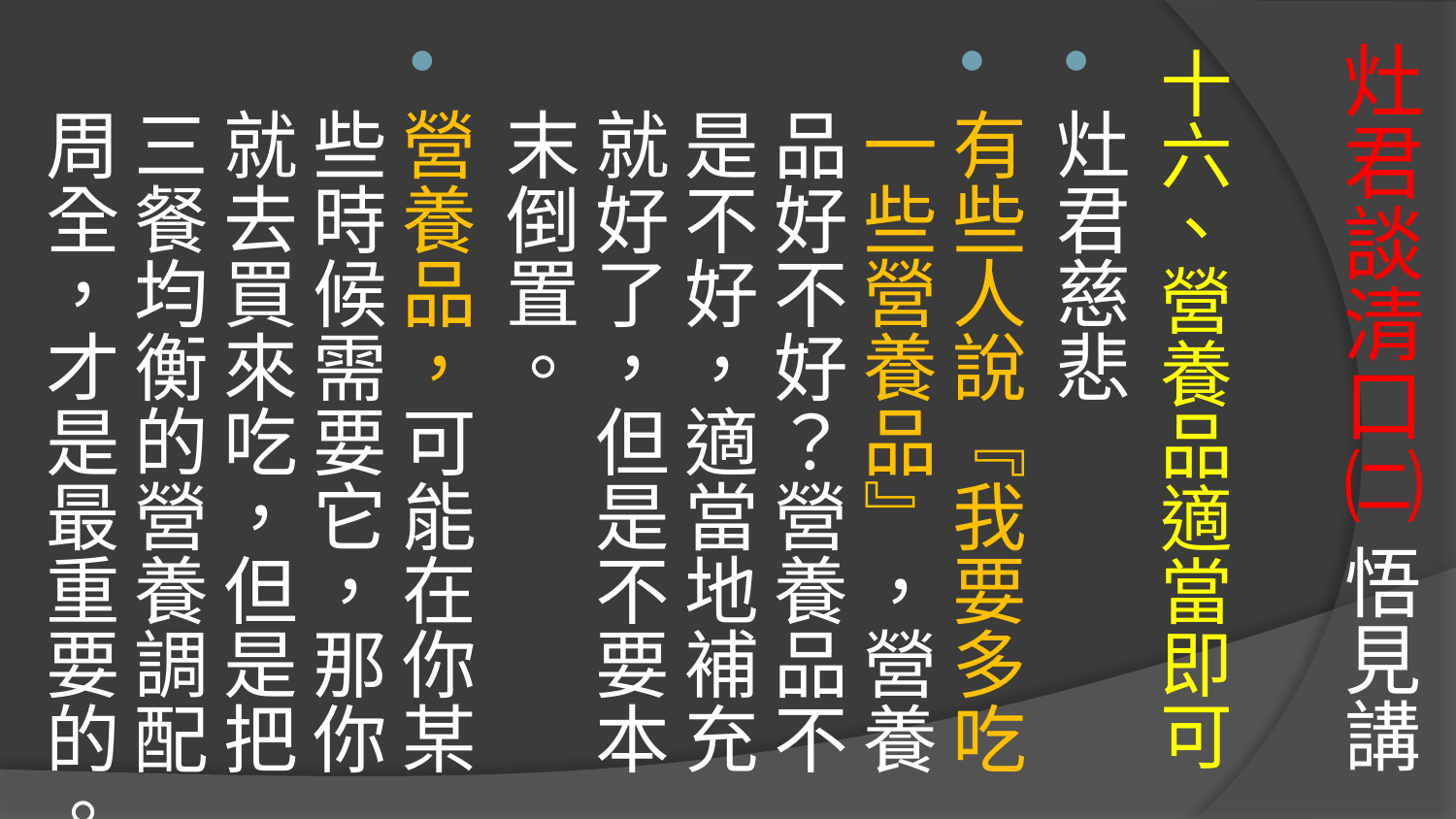

# 灶君談清口㈡ 悟見講
十六、營養品適當即可
灶君慈悲
有些人說『我要多吃一些營養品』，營養品好不好？營養品不是不好，適當地補充就好了，但是不要本末倒置。
營養品，可能在你某些時候需要它，那你就去買來吃，但是把三餐均衡的營養調配周全，才是最重要的。